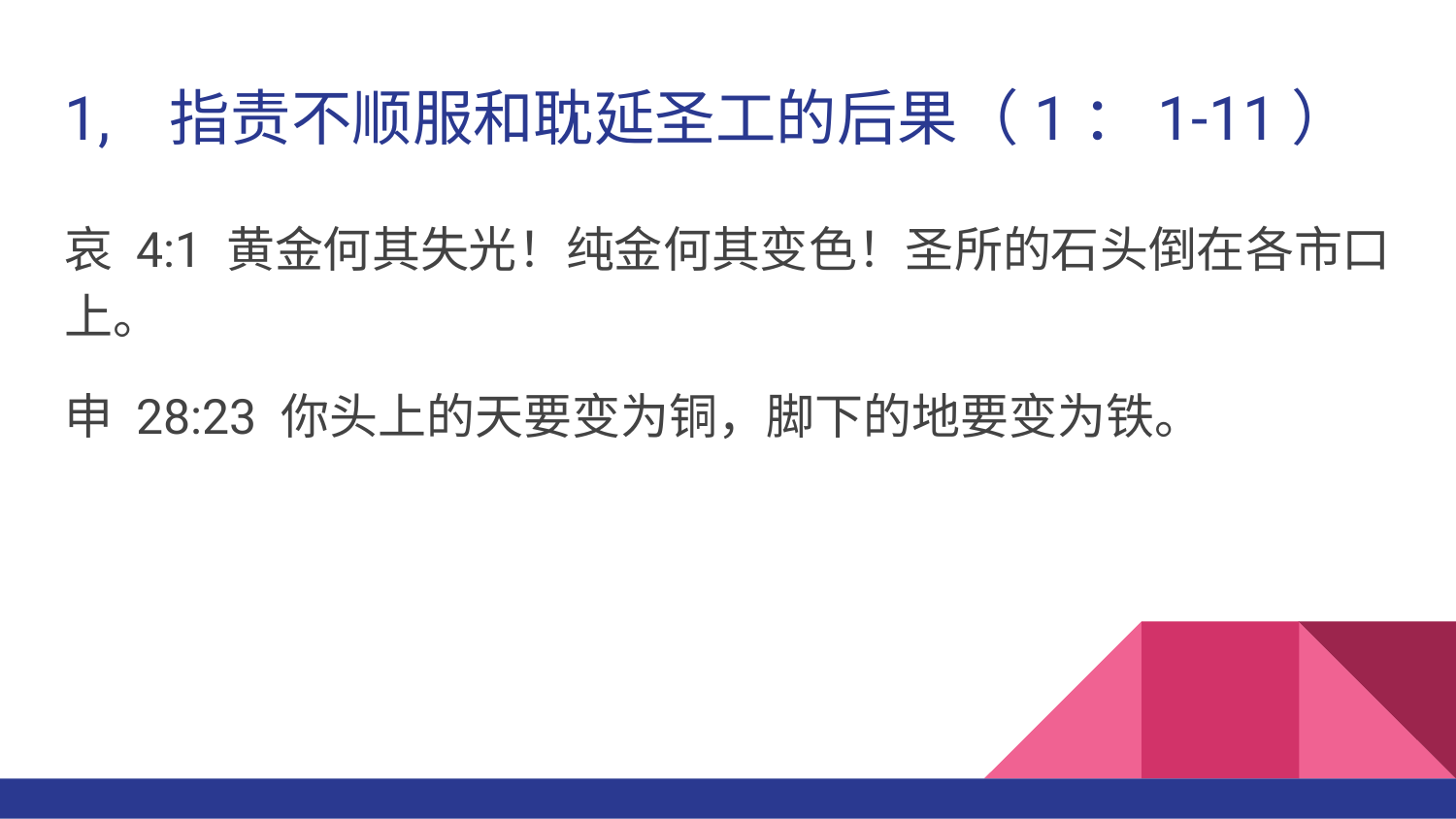

# 1,   指责不顺服和耽延圣工的后果（1：1-11）
哀 4:1 黄金何其失光！纯金何其变色！圣所的石头倒在各市口上。
申 28:23 你头上的天要变为铜，脚下的地要变为铁。